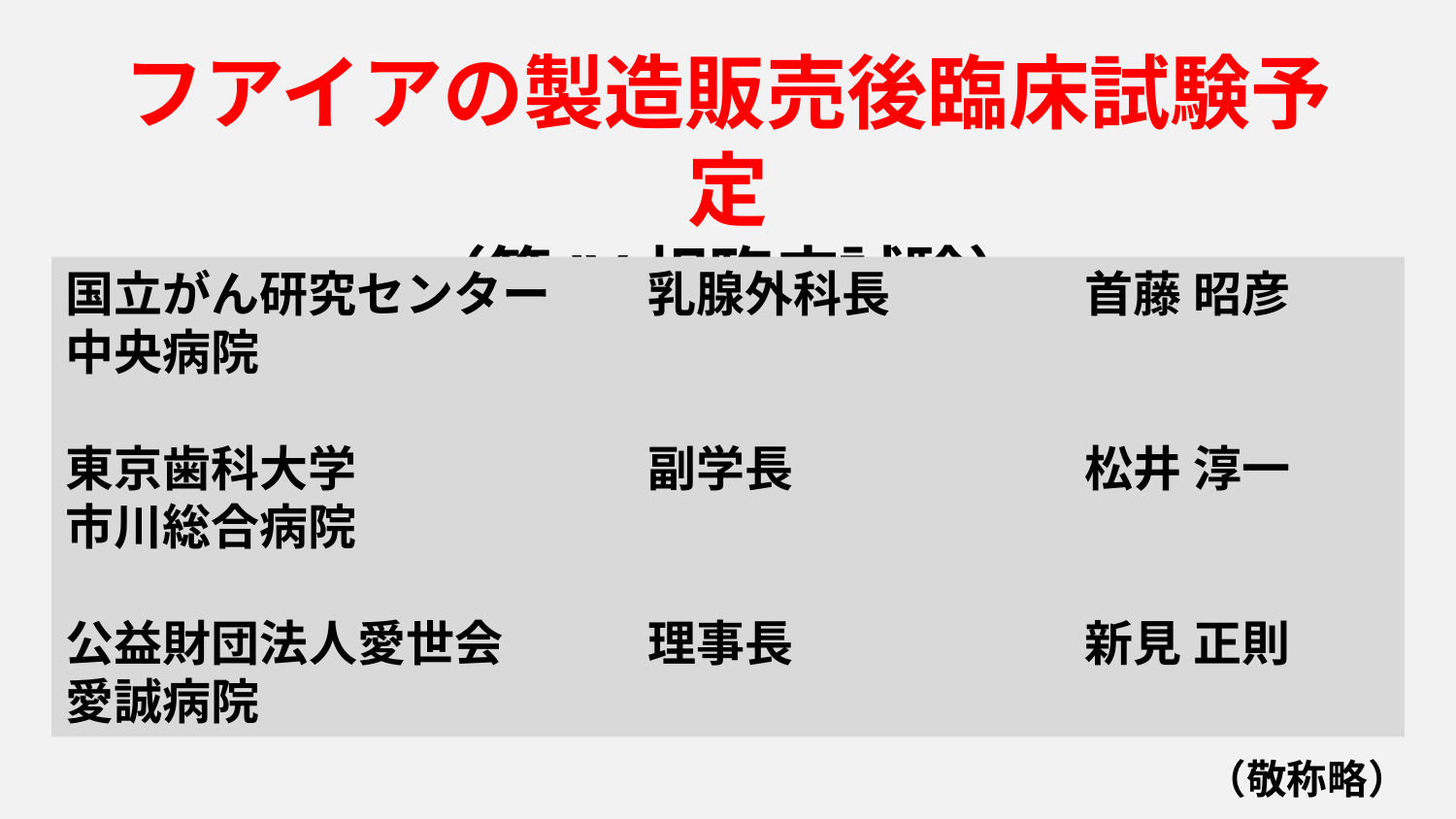

フアイアの製造販売後臨床試験予定
（第IV相臨床試験）
国立がん研究センター	乳腺外科長		首藤 昭彦
中央病院

東京歯科大学		副学長		松井 淳一
市川総合病院

公益財団法人愛世会　	理事長		新見 正則
愛誠病院
（敬称略）